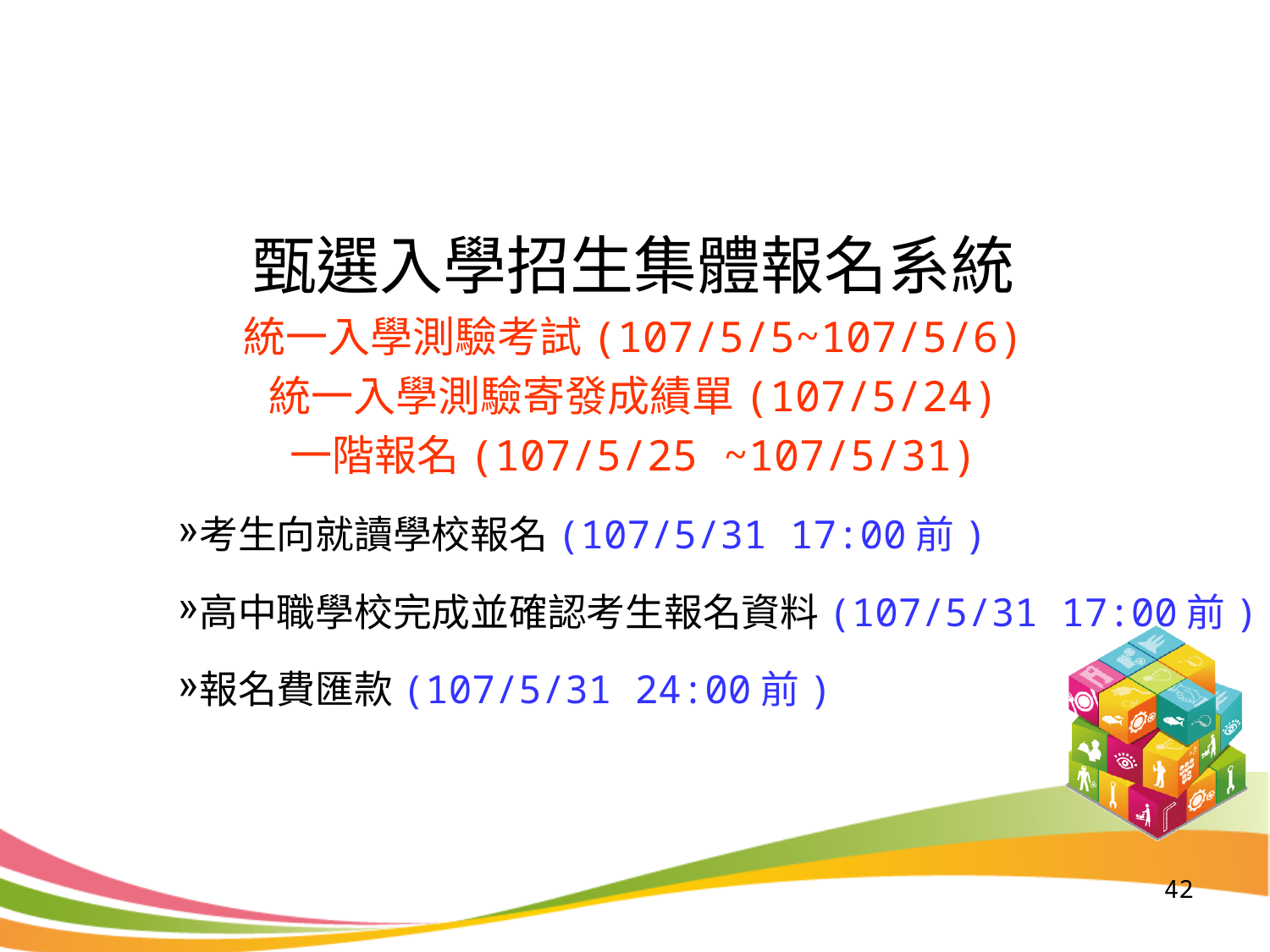

甄選入學招生集體報名系統
統一入學測驗考試(107/5/5~107/5/6)
統一入學測驗寄發成績單(107/5/24)
一階報名(107/5/25 ~107/5/31)
考生向就讀學校報名(107/5/31 17:00前)
高中職學校完成並確認考生報名資料(107/5/31 17:00前)
報名費匯款(107/5/31 24:00前)
42